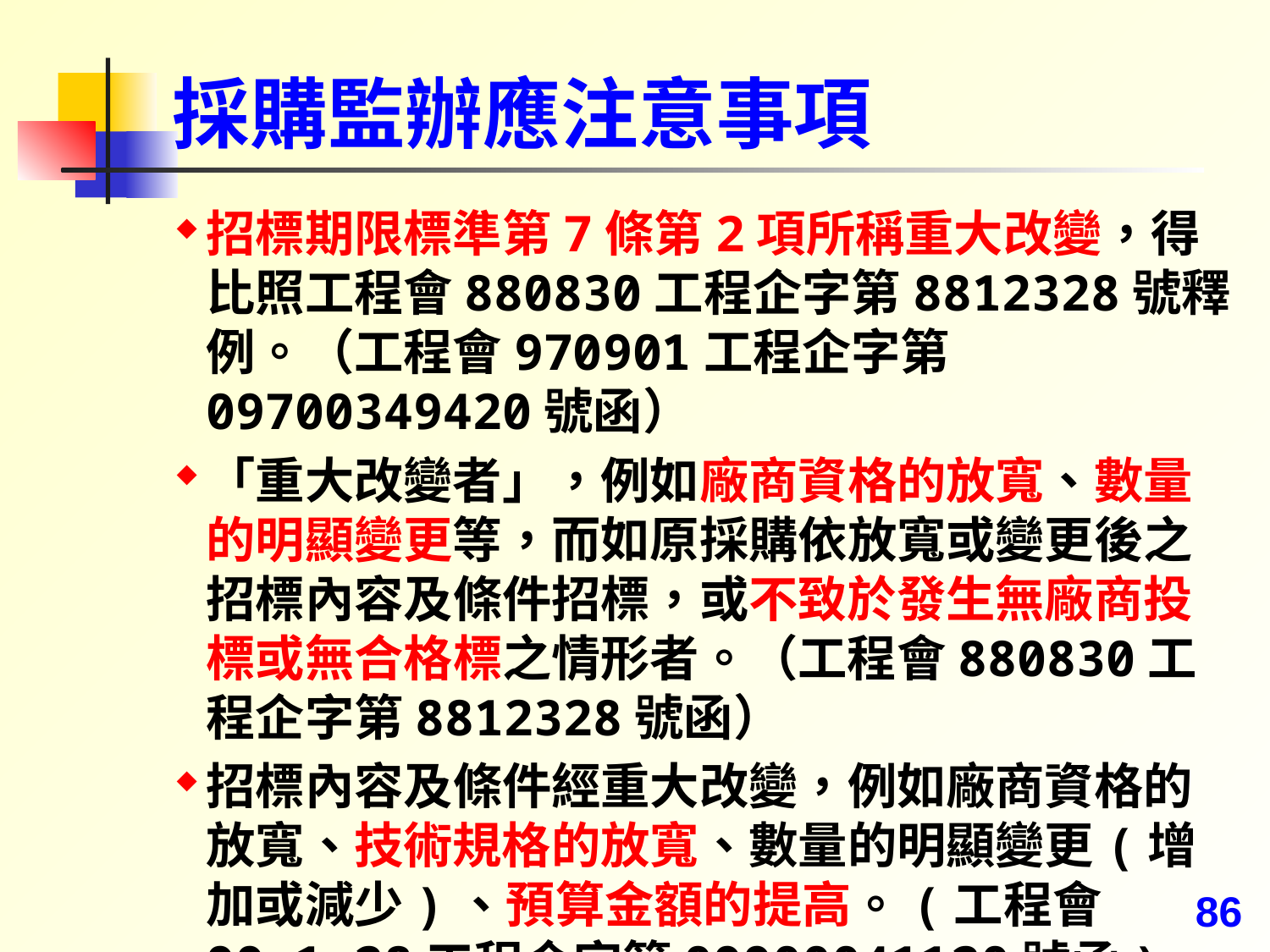

# 採購監辦應注意事項
招標期限標準第7條第2項所稱重大改變，得比照工程會880830工程企字第8812328號釋例。（工程會970901工程企字第09700349420號函）
「重大改變者」，例如廠商資格的放寬、數量的明顯變更等，而如原採購依放寬或變更後之招標內容及條件招標，或不致於發生無廠商投標或無合格標之情形者。（工程會880830工程企字第8812328號函）
招標內容及條件經重大改變，例如廠商資格的放寬、技術規格的放寬、數量的明顯變更(增加或減少)、預算金額的提高。(工程會99.1.28工程企字第09900041120號函)
86